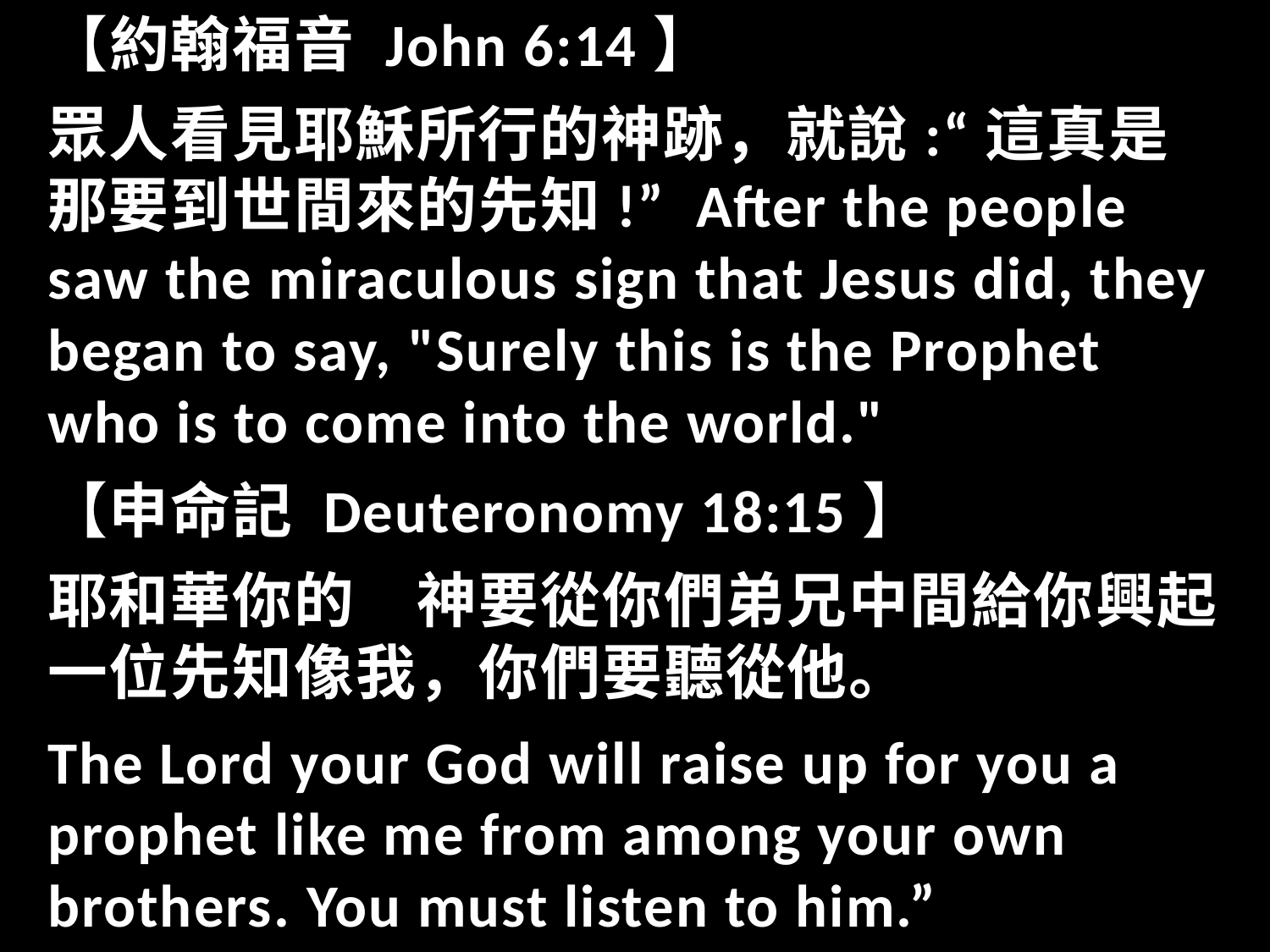

【約翰福音 John 6:14】
眾人看見耶穌所行的神跡，就說:“這真是那要到世間來的先知!”  After the people saw the miraculous sign that Jesus did, they began to say, "Surely this is the Prophet who is to come into the world."
【申命記 Deuteronomy 18:15】
耶和華你的　神要從你們弟兄中間給你興起一位先知像我，你們要聽從他。
The Lord your God will raise up for you a prophet like me from among your own brothers. You must listen to him.”